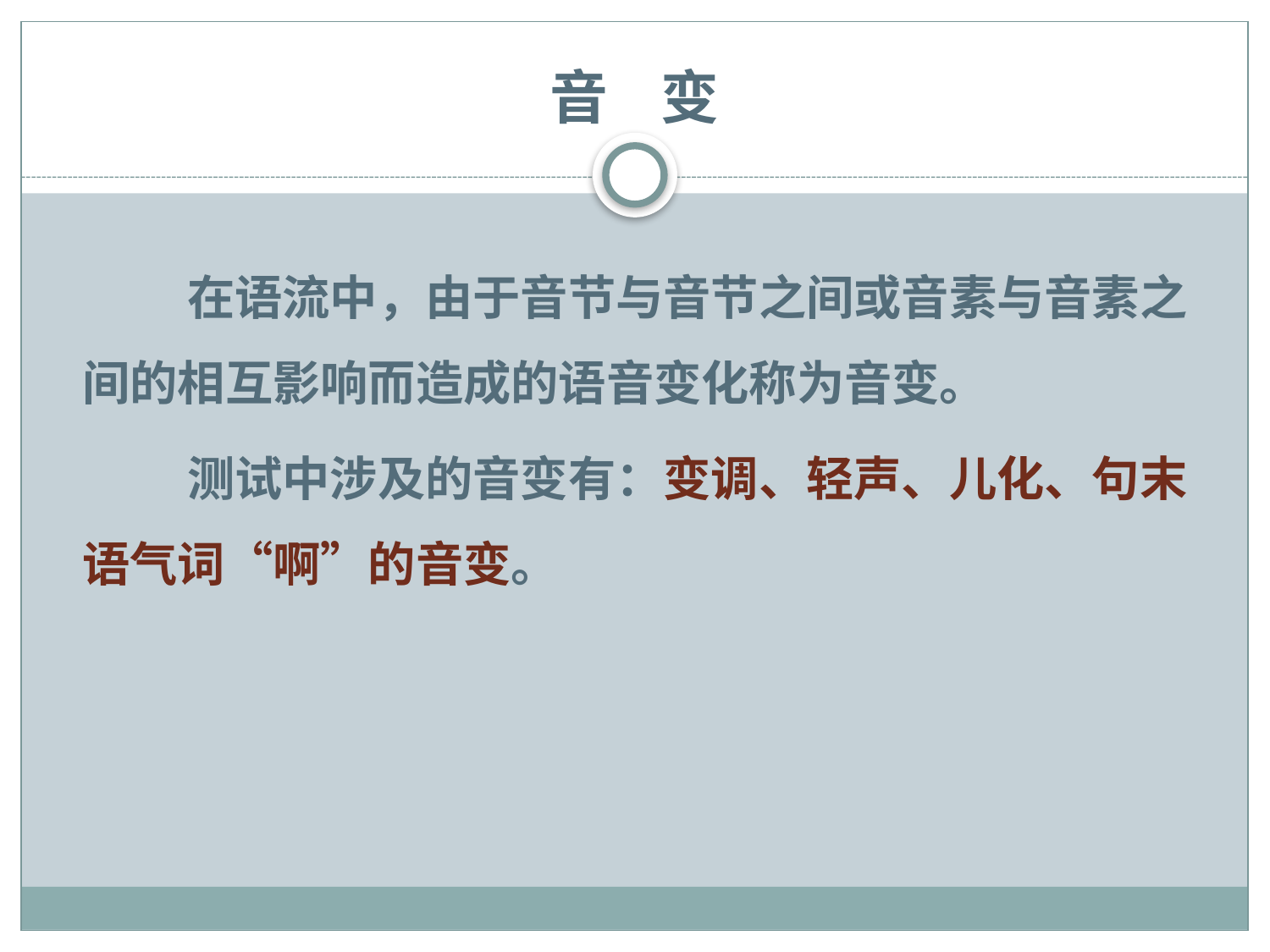

# 音    变
　　　在语流中，由于音节与音节之间或音素与音素之间的相互影响而造成的语音变化称为音变。
　　　测试中涉及的音变有：变调、轻声、儿化、句末语气词“啊”的音变。